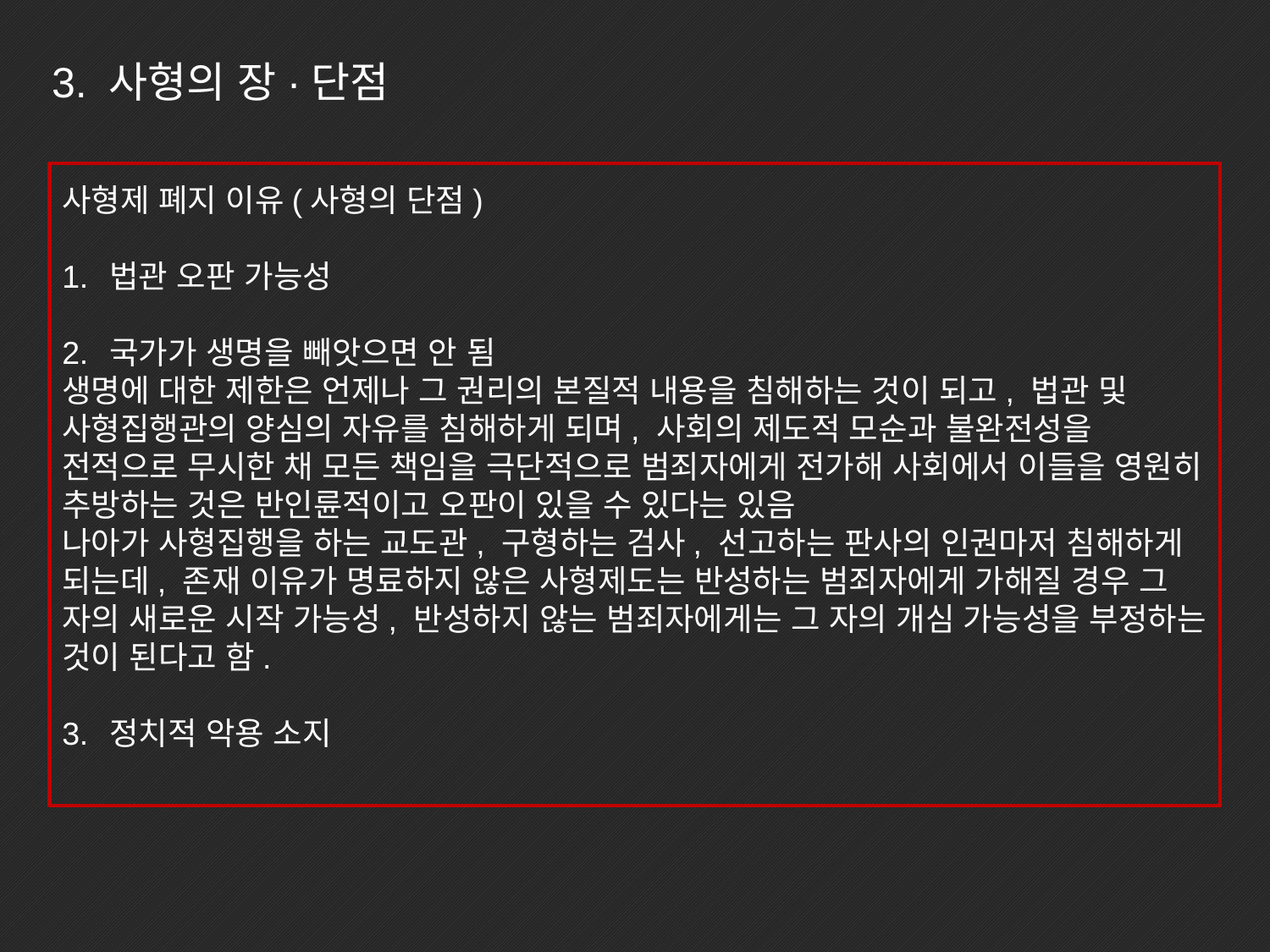

3. 사형의 장·단점
사형제 폐지 이유(사형의 단점)

법관 오판 가능성

국가가 생명을 빼앗으면 안 됨
생명에 대한 제한은 언제나 그 권리의 본질적 내용을 침해하는 것이 되고, 법관 및 사형집행관의 양심의 자유를 침해하게 되며, 사회의 제도적 모순과 불완전성을 전적으로 무시한 채 모든 책임을 극단적으로 범죄자에게 전가해 사회에서 이들을 영원히 추방하는 것은 반인륜적이고 오판이 있을 수 있다는 있음
나아가 사형집행을 하는 교도관, 구형하는 검사, 선고하는 판사의 인권마저 침해하게 되는데, 존재 이유가 명료하지 않은 사형제도는 반성하는 범죄자에게 가해질 경우 그 자의 새로운 시작 가능성, 반성하지 않는 범죄자에게는 그 자의 개심 가능성을 부정하는 것이 된다고 함.

정치적 악용 소지